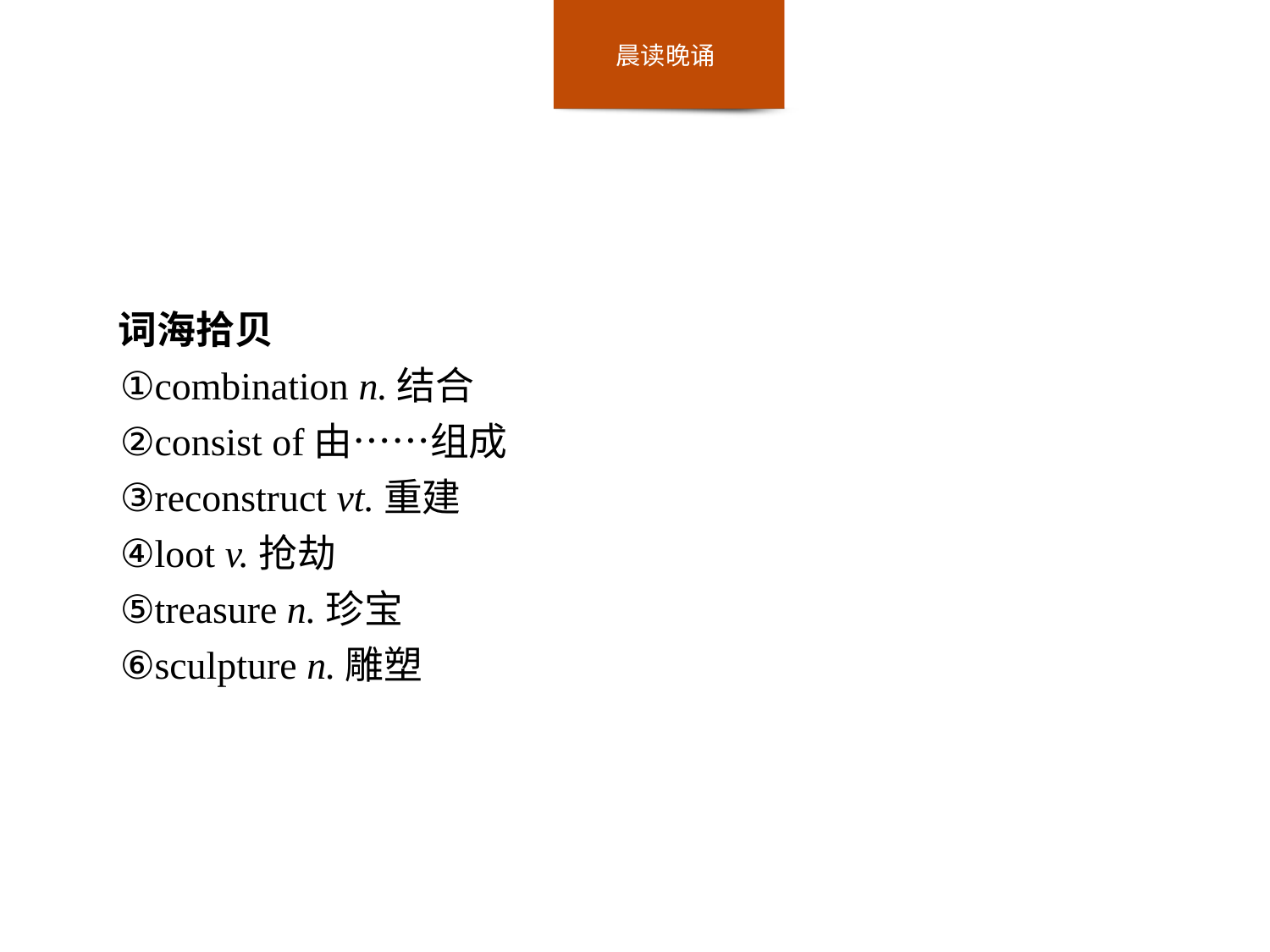

词海拾贝
①combination n.结合
②consist of由……组成
③reconstruct vt.重建
④loot v.抢劫
⑤treasure n.珍宝
⑥sculpture n.雕塑